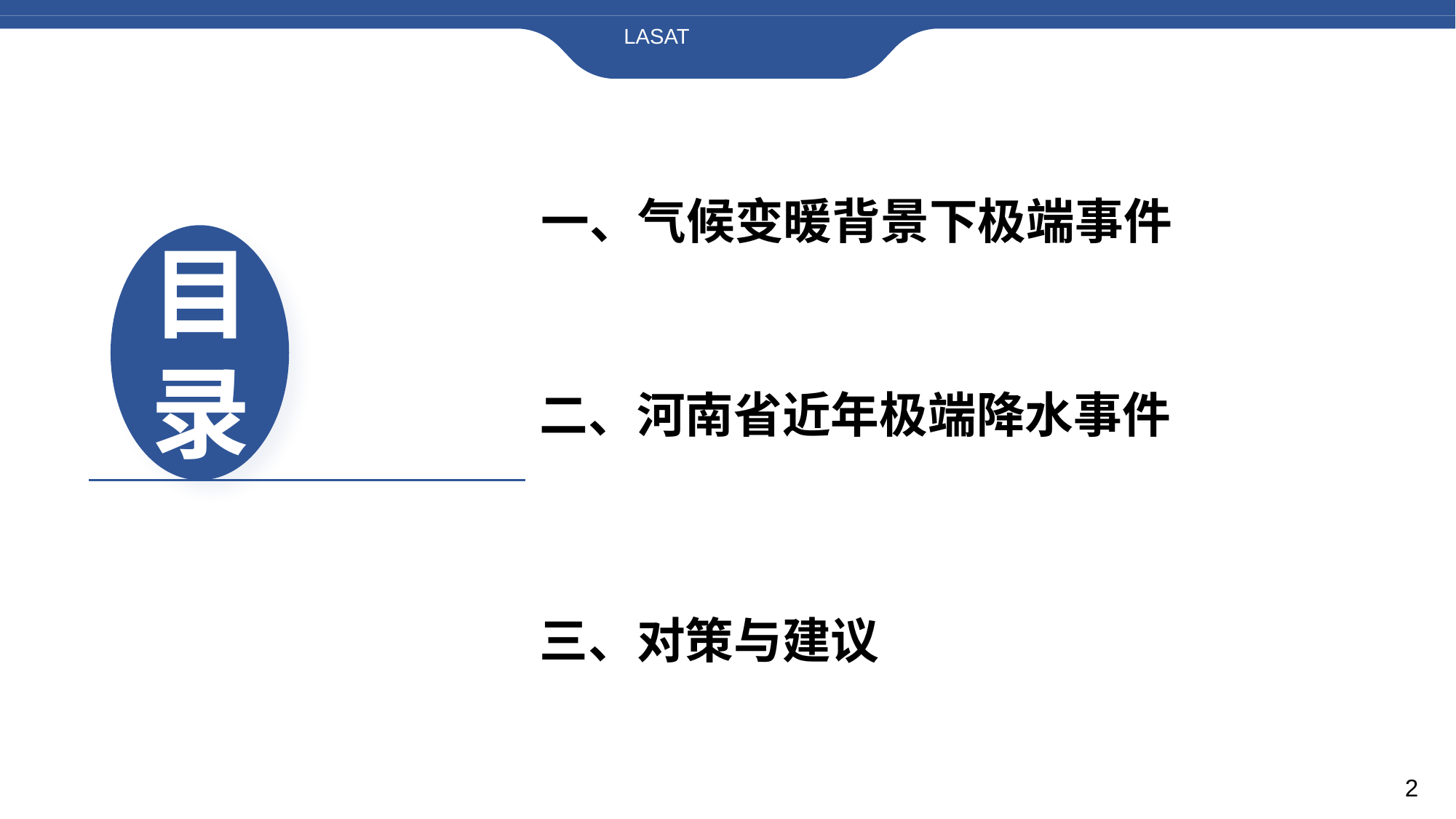

LASAT

一、气候变暖背景下极端事件
1
目
录

二、河南省近年极端降水事件

三、对策与建议